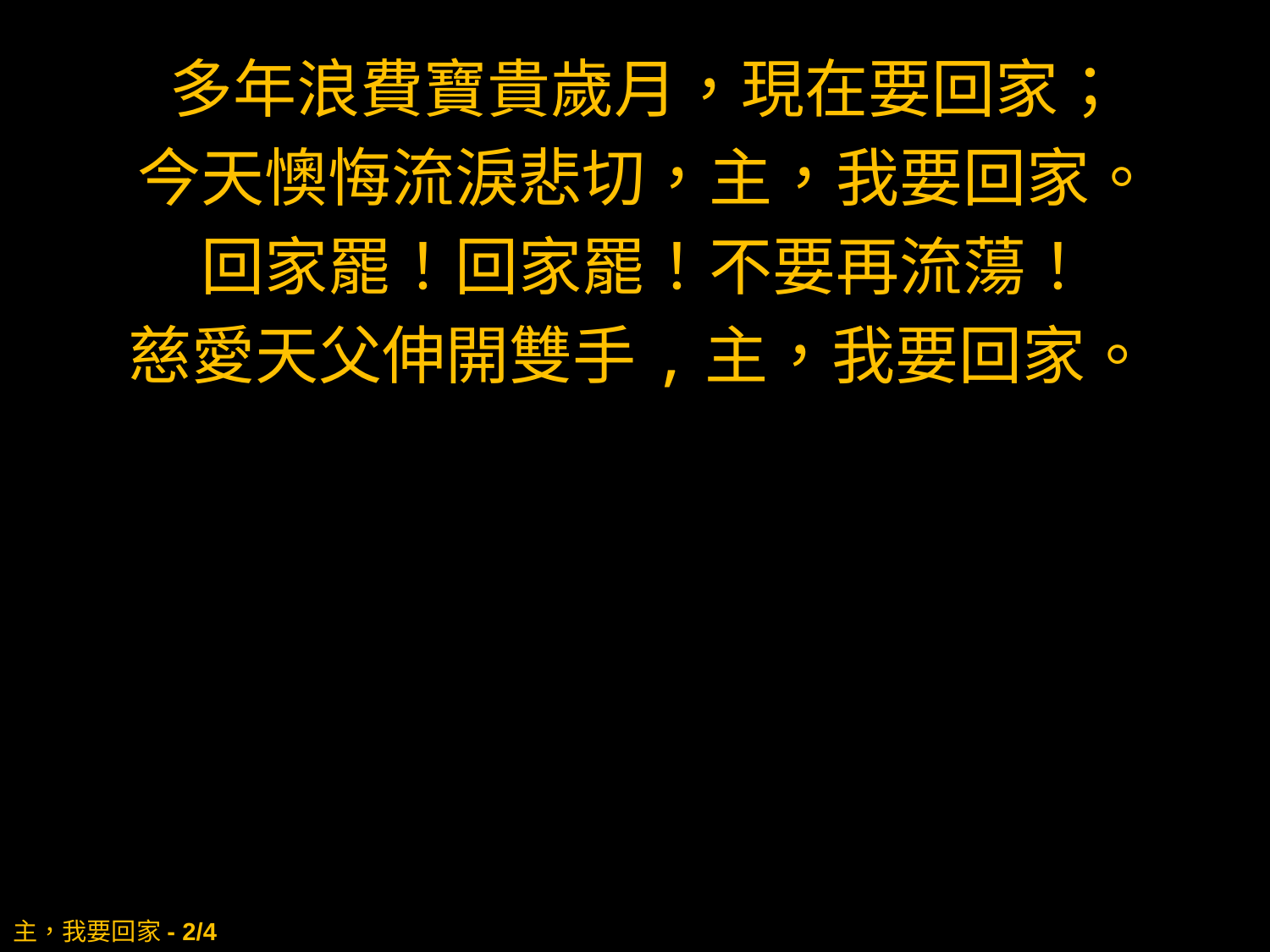

多年浪費寶貴歲月，現在要回家；
今天懊悔流淚悲切，主，我要回家。
回家罷！回家罷！不要再流蕩！
慈愛天父伸開雙手,主，我要回家。
# 主，我要回家- 2/4